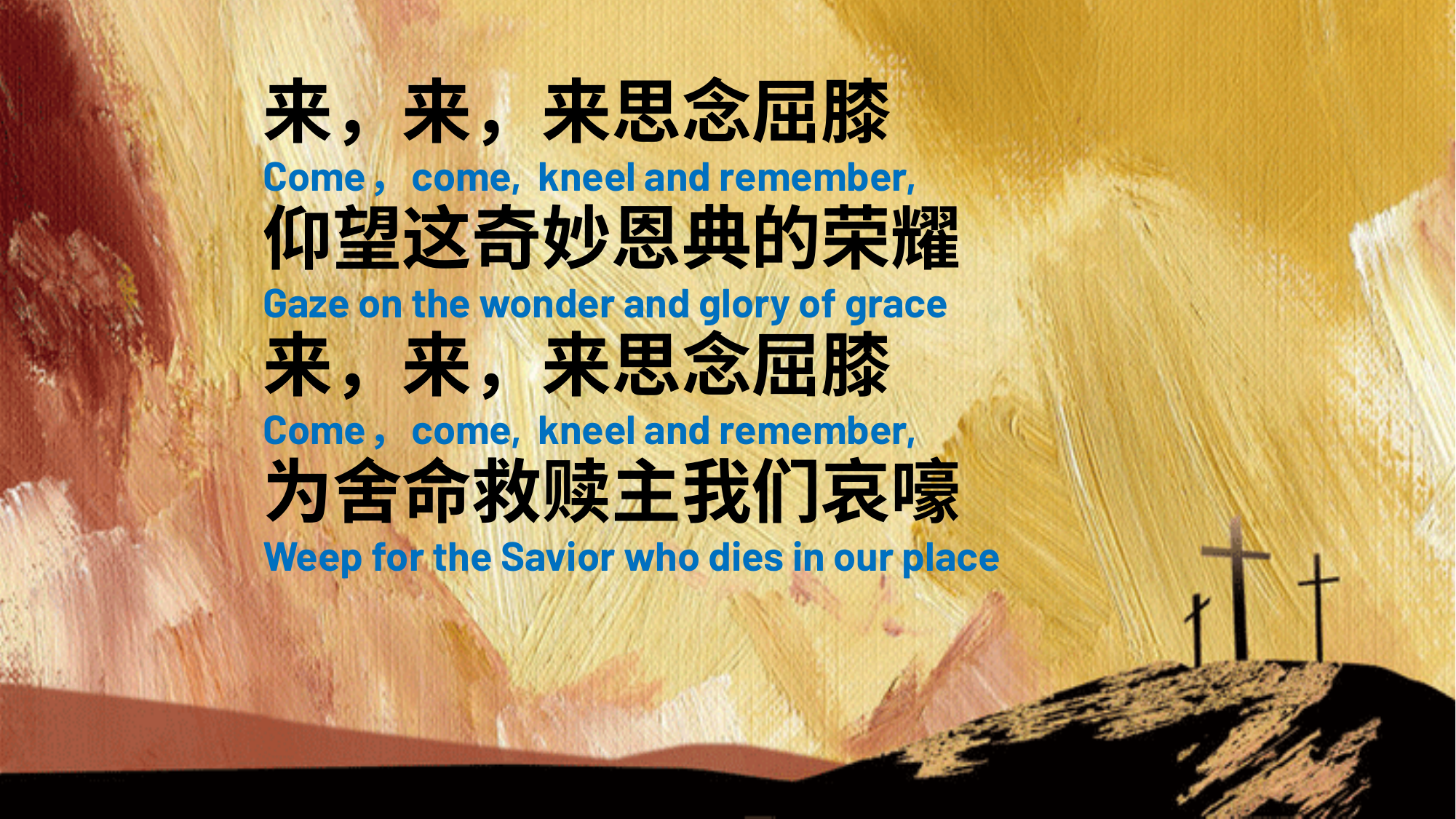

来，来，来思念屈膝
Come，come,  kneel and remember,
仰望这奇妙恩典的荣耀
Gaze on the wonder and glory of grace
来，来，来思念屈膝
Come，come,  kneel and remember,
为舍命救赎主我们哀嚎
Weep for the Savior who dies in our place